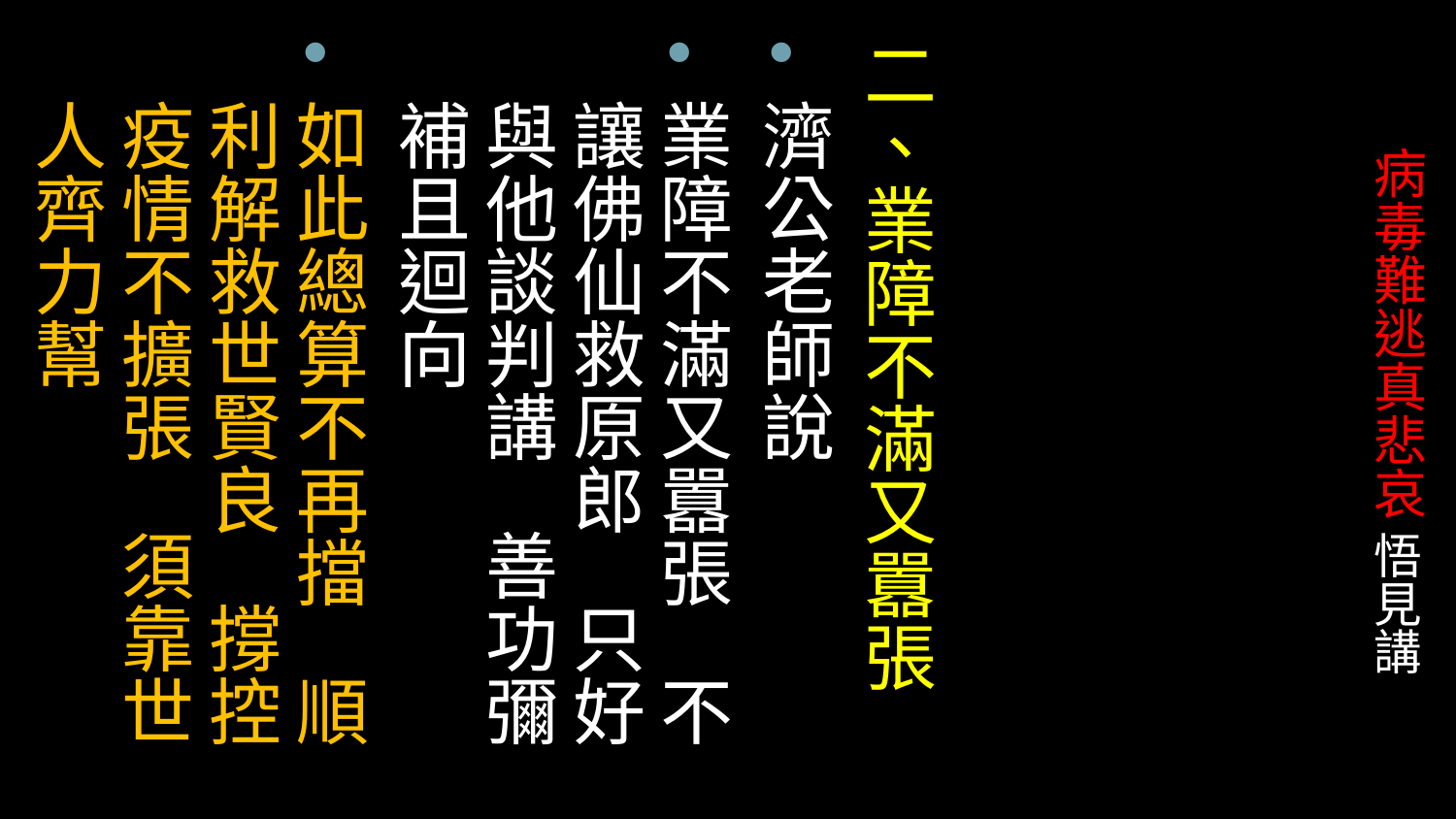

二、業障不滿又囂張
濟公老師說
業障不滿又囂張    不讓佛仙救原郎    只好與他談判講    善功彌補且迴向
如此總算不再擋    順利解救世賢良    撐控疫情不擴張    須靠世人齊力幫
# 病毒難逃真悲哀 悟見講